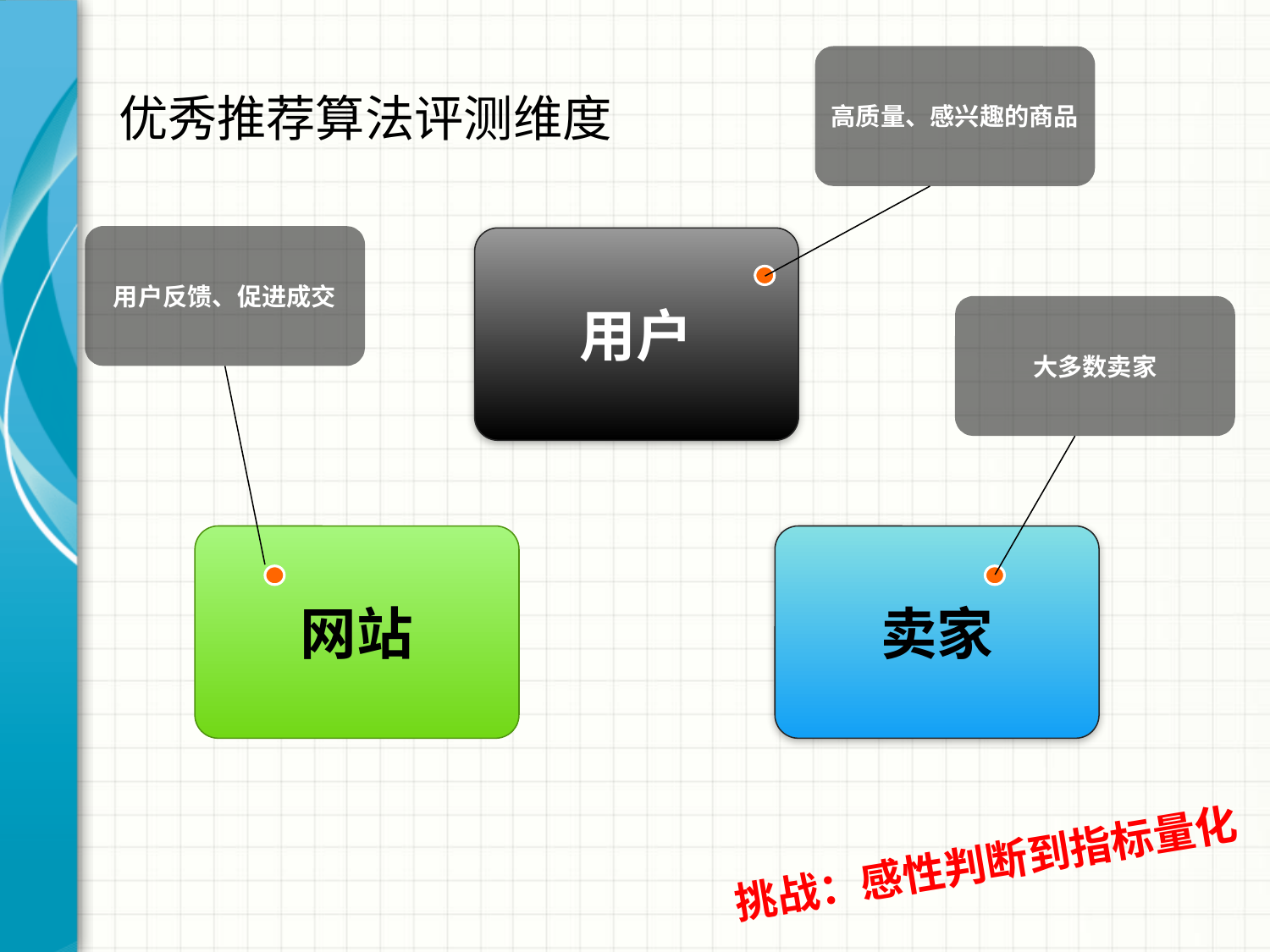

# 优秀推荐算法评测维度
高质量、感兴趣的商品
用户反馈、促进成交
用户

大多数卖家

网站
卖家

挑战：感性判断到指标量化